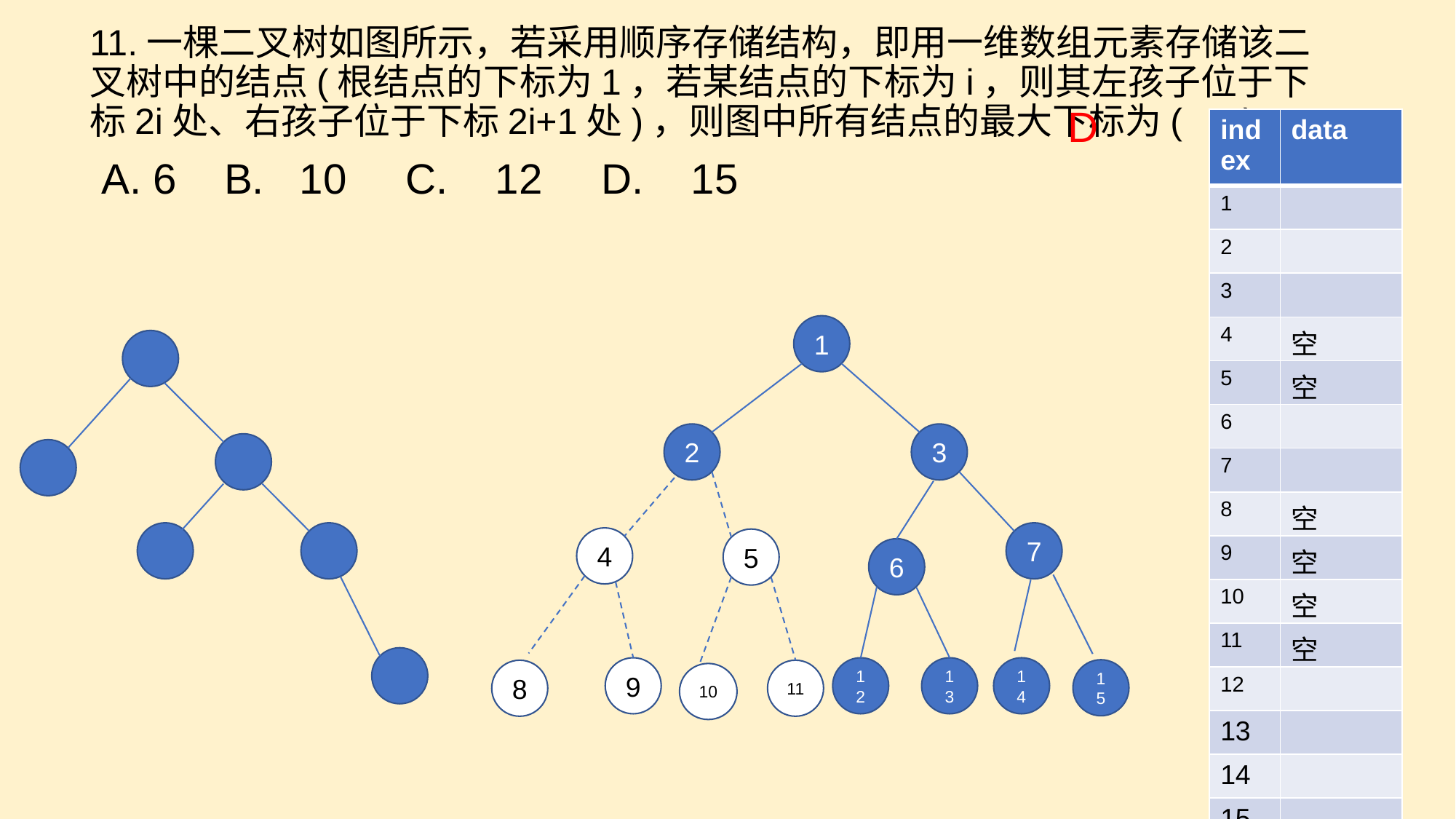

11.一棵二叉树如图所示，若采用顺序存储结构，即用一维数组元素存储该二叉树中的结点(根结点的下标为1，若某结点的下标为i，则其左孩子位于下标2i处、右孩子位于下标2i+1处)，则图中所有结点的最大下标为(      )
 A. 6    B.   10     C.    12     D.    15
  D
| index | data |
| --- | --- |
| 1 |  |
| 2 |  |
| 3 |  |
| 4 | 空 |
| 5 | 空 |
| 6 |  |
| 7 |  |
| 8 | 空 |
| 9 | 空 |
| 10 | 空 |
| 11 | 空 |
| 12 |  |
| 13 |  |
| 14 |  |
| 15 |  |
1

2
3

7
4
5
6

9
12
13
14
15
8
11
10